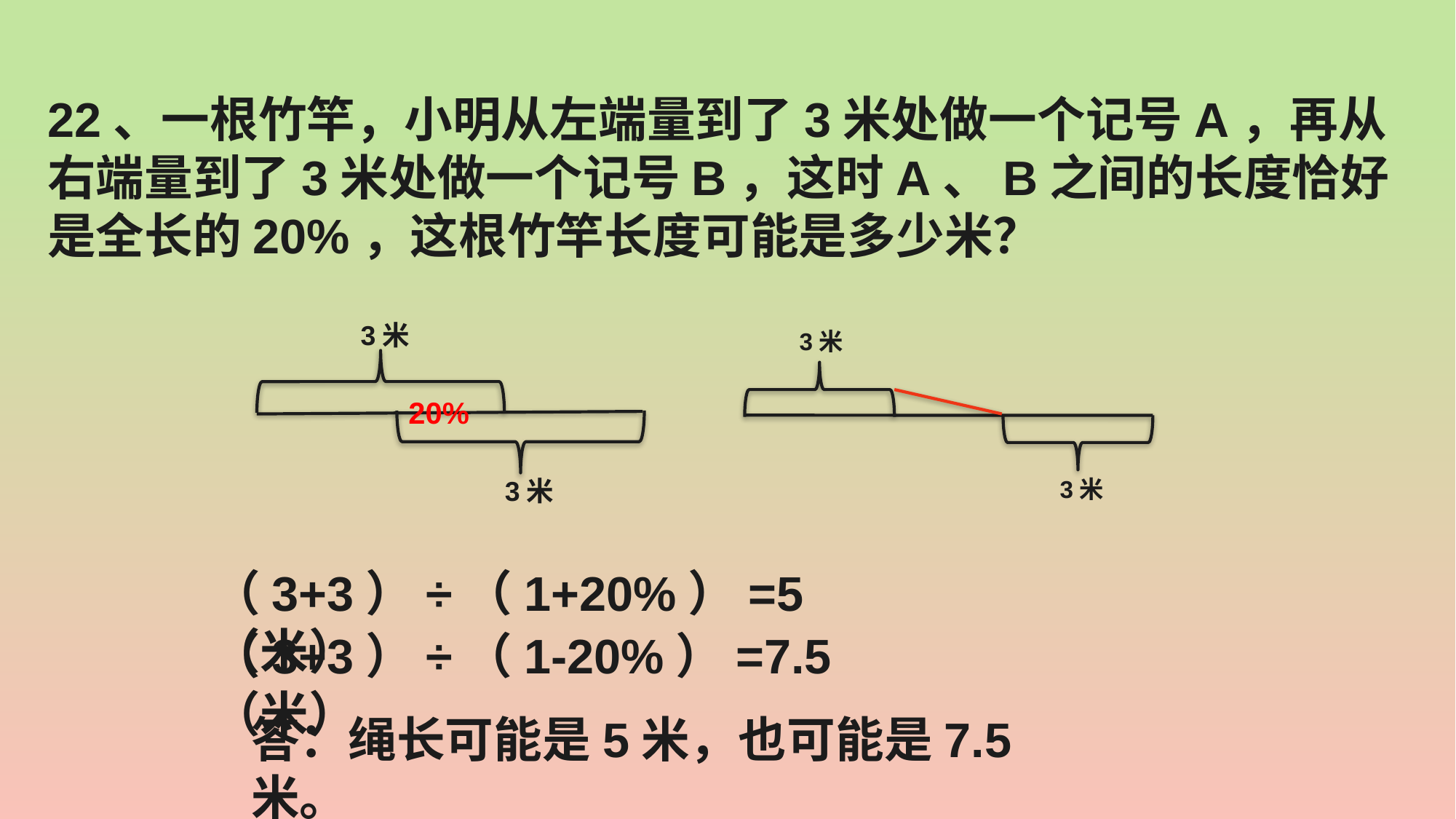

22、一根竹竿，小明从左端量到了3米处做一个记号A，再从右端量到了3米处做一个记号B，这时A、B之间的长度恰好是全长的20%，这根竹竿长度可能是多少米？

3米

3米

20%
3米
3米
（3+3）÷（1+20%）=5（米）
（3+3）÷（1-20%）=7.5（米）
答：绳长可能是5米，也可能是7.5米。